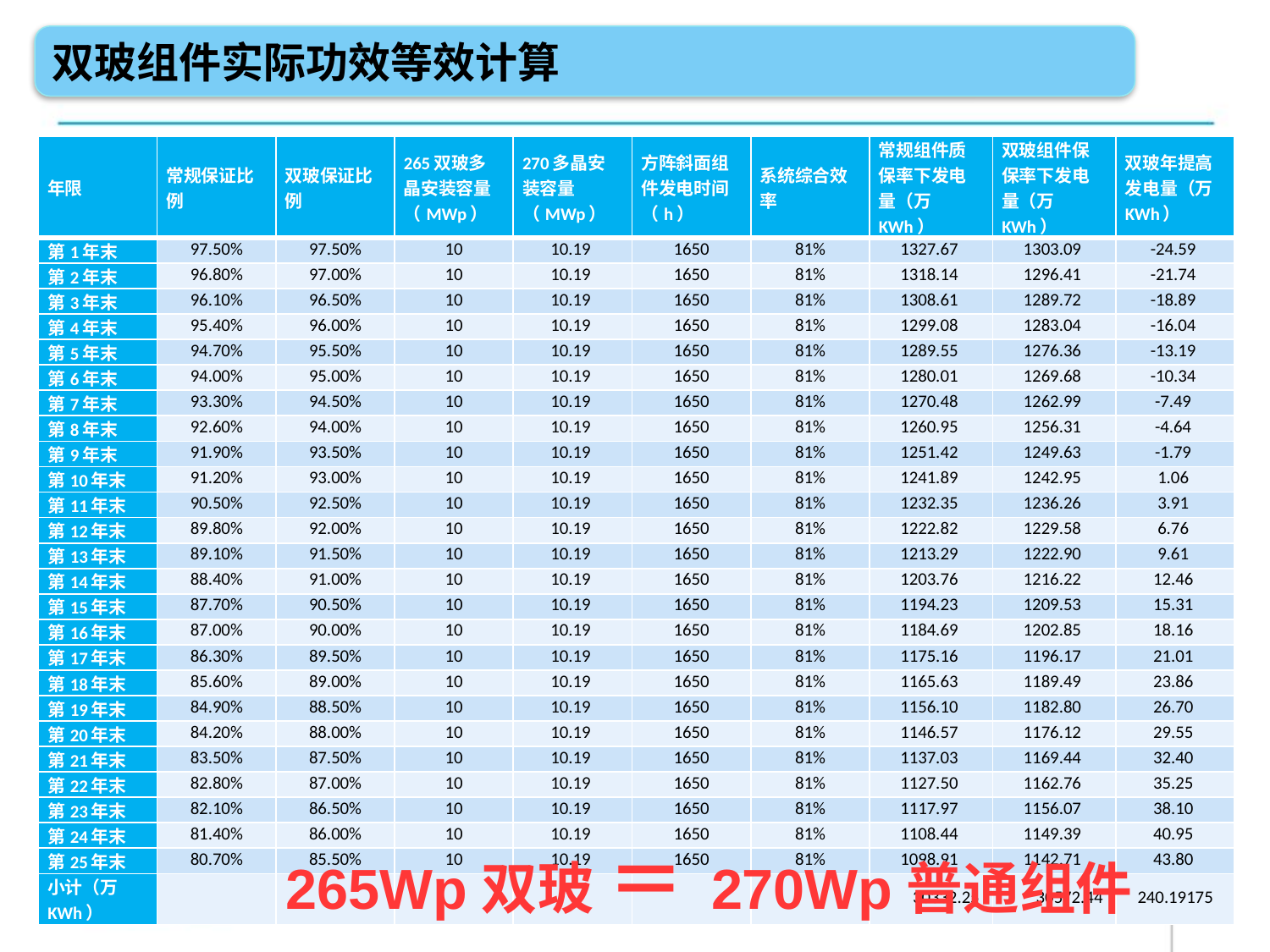

双玻组件实际功效等效计算
| 年限 | 常规保证比例 | 双玻保证比例 | 265双玻多晶安装容量（MWp） | 270多晶安装容量（MWp） | 方阵斜面组件发电时间（h） | 系统综合效率 | 常规组件质保率下发电量（万KWh） | 双玻组件保保率下发电量（万KWh） | 双玻年提高发电量（万KWh） |
| --- | --- | --- | --- | --- | --- | --- | --- | --- | --- |
| 第1年末 | 97.50% | 97.50% | 10 | 10.19 | 1650 | 81% | 1327.67 | 1303.09 | -24.59 |
| 第2年末 | 96.80% | 97.00% | 10 | 10.19 | 1650 | 81% | 1318.14 | 1296.41 | -21.74 |
| 第3年末 | 96.10% | 96.50% | 10 | 10.19 | 1650 | 81% | 1308.61 | 1289.72 | -18.89 |
| 第4年末 | 95.40% | 96.00% | 10 | 10.19 | 1650 | 81% | 1299.08 | 1283.04 | -16.04 |
| 第5年末 | 94.70% | 95.50% | 10 | 10.19 | 1650 | 81% | 1289.55 | 1276.36 | -13.19 |
| 第6年末 | 94.00% | 95.00% | 10 | 10.19 | 1650 | 81% | 1280.01 | 1269.68 | -10.34 |
| 第7年末 | 93.30% | 94.50% | 10 | 10.19 | 1650 | 81% | 1270.48 | 1262.99 | -7.49 |
| 第8年末 | 92.60% | 94.00% | 10 | 10.19 | 1650 | 81% | 1260.95 | 1256.31 | -4.64 |
| 第9年末 | 91.90% | 93.50% | 10 | 10.19 | 1650 | 81% | 1251.42 | 1249.63 | -1.79 |
| 第10年末 | 91.20% | 93.00% | 10 | 10.19 | 1650 | 81% | 1241.89 | 1242.95 | 1.06 |
| 第11年末 | 90.50% | 92.50% | 10 | 10.19 | 1650 | 81% | 1232.35 | 1236.26 | 3.91 |
| 第12年末 | 89.80% | 92.00% | 10 | 10.19 | 1650 | 81% | 1222.82 | 1229.58 | 6.76 |
| 第13年末 | 89.10% | 91.50% | 10 | 10.19 | 1650 | 81% | 1213.29 | 1222.90 | 9.61 |
| 第14年末 | 88.40% | 91.00% | 10 | 10.19 | 1650 | 81% | 1203.76 | 1216.22 | 12.46 |
| 第15年末 | 87.70% | 90.50% | 10 | 10.19 | 1650 | 81% | 1194.23 | 1209.53 | 15.31 |
| 第16年末 | 87.00% | 90.00% | 10 | 10.19 | 1650 | 81% | 1184.69 | 1202.85 | 18.16 |
| 第17年末 | 86.30% | 89.50% | 10 | 10.19 | 1650 | 81% | 1175.16 | 1196.17 | 21.01 |
| 第18年末 | 85.60% | 89.00% | 10 | 10.19 | 1650 | 81% | 1165.63 | 1189.49 | 23.86 |
| 第19年末 | 84.90% | 88.50% | 10 | 10.19 | 1650 | 81% | 1156.10 | 1182.80 | 26.70 |
| 第20年末 | 84.20% | 88.00% | 10 | 10.19 | 1650 | 81% | 1146.57 | 1176.12 | 29.55 |
| 第21年末 | 83.50% | 87.50% | 10 | 10.19 | 1650 | 81% | 1137.03 | 1169.44 | 32.40 |
| 第22年末 | 82.80% | 87.00% | 10 | 10.19 | 1650 | 81% | 1127.50 | 1162.76 | 35.25 |
| 第23年末 | 82.10% | 86.50% | 10 | 10.19 | 1650 | 81% | 1117.97 | 1156.07 | 38.10 |
| 第24年末 | 81.40% | 86.00% | 10 | 10.19 | 1650 | 81% | 1108.44 | 1149.39 | 40.95 |
| 第25年末 | 80.70% | 85.50% | 10 | 10.19 | 1650 | 81% | 1098.91 | 1142.71 | 43.80 |
| 小计（万KWh） |  |  |  |  |  |  | 30332.25 | 30572.44 | 240.19175 |
265Wp双玻 ＝ 270Wp普通组件
27